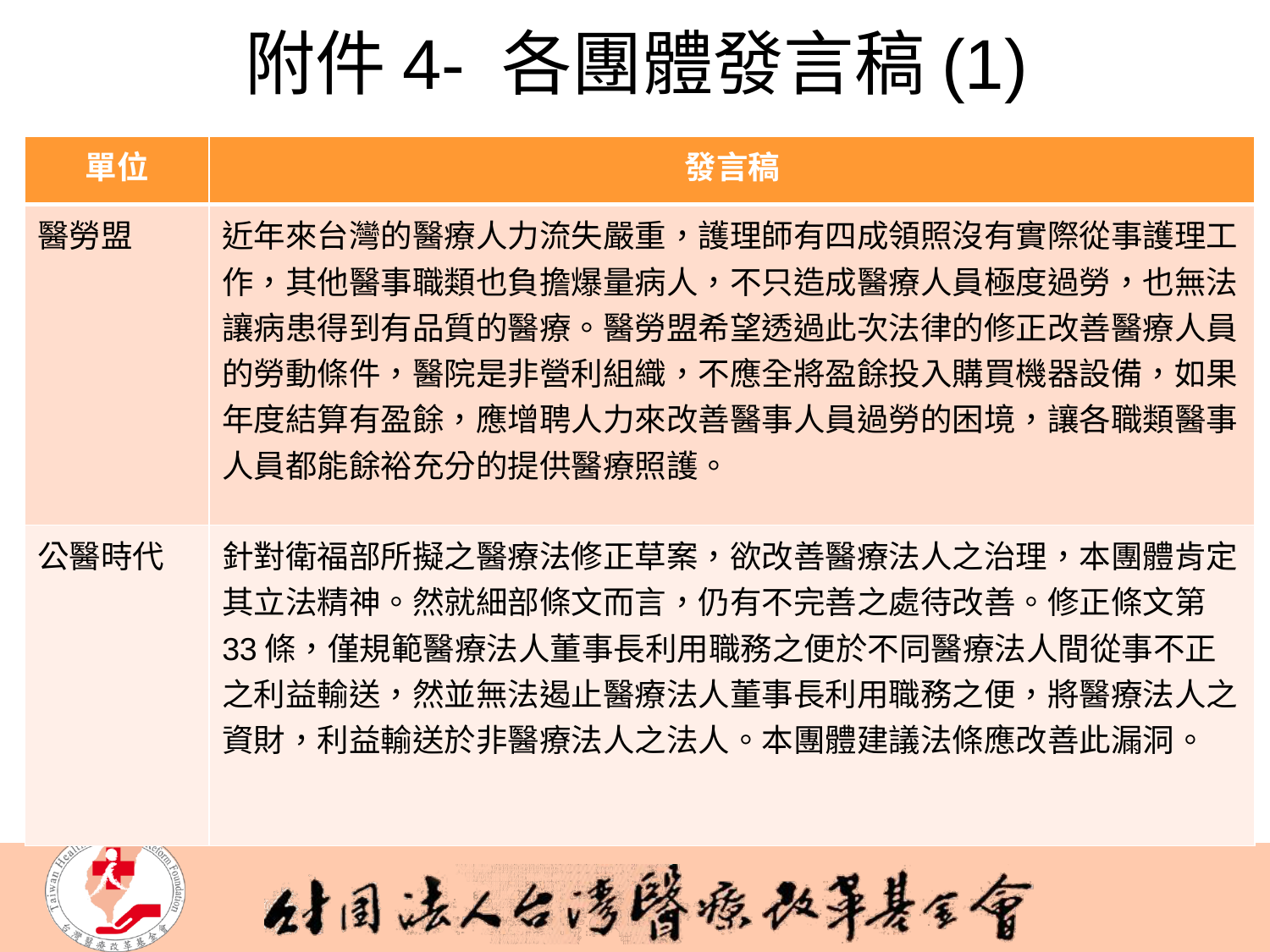

# 附件4- 各團體發言稿(1)
| 單位 | 發言稿 |
| --- | --- |
| 醫勞盟 | 近年來台灣的醫療人力流失嚴重，護理師有四成領照沒有實際從事護理工作，其他醫事職類也負擔爆量病人，不只造成醫療人員極度過勞，也無法讓病患得到有品質的醫療。醫勞盟希望透過此次法律的修正改善醫療人員的勞動條件，醫院是非營利組織，不應全將盈餘投入購買機器設備，如果年度結算有盈餘，應增聘人力來改善醫事人員過勞的困境，讓各職類醫事人員都能餘裕充分的提供醫療照護。 |
| 公醫時代 | 針對衛福部所擬之醫療法修正草案，欲改善醫療法人之治理，本團體肯定其立法精神。然就細部條文而言，仍有不完善之處待改善。修正條文第33條，僅規範醫療法人董事長利用職務之便於不同醫療法人間從事不正之利益輸送，然並無法遏止醫療法人董事長利用職務之便，將醫療法人之資財，利益輸送於非醫療法人之法人。本團體建議法條應改善此漏洞。 |
5